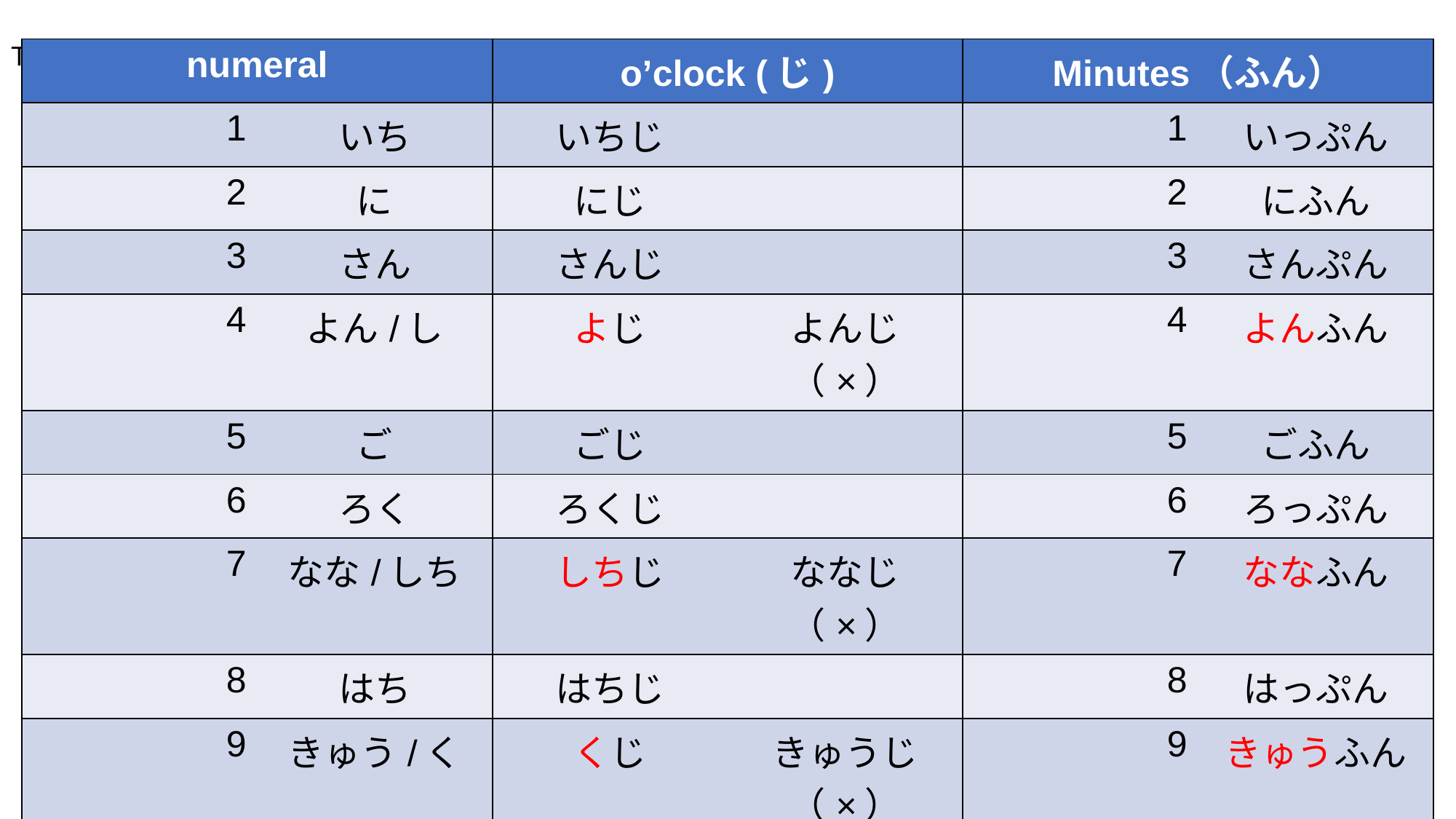

# Time = panahon
| numeral |  | o’clock (じ) |  | Minutes（ふん） |  | minutes |
| --- | --- | --- | --- | --- | --- | --- |
| 1 | いち | いちじ |  | 1 |  | いっぷん |
| 2 | に | にじ |  | 2 |  | にふん |
| 3 | さん | さんじ |  | 3 |  | さんぷん |
| 4 | よん/し | よじ | よんじ（×） | 4 |  | よんふん |
| 5 | ご | ごじ |  | 5 |  | ごふん |
| 6 | ろく | ろくじ |  | 6 |  | ろっぷん |
| 7 | なな/しち | しちじ | ななじ（×） | 7 |  | ななふん |
| 8 | はち | はちじ |  | 8 |  | はっぷん |
| 9 | きゅう/く | くじ | きゅうじ（×） | 9 |  | きゅうふん |
| 10 | じゅう | じゅうじ |  | 10 |  | じゅっぷん |
| Am＝00:00～11:59 |  | ごぜん | Pm＝12：00～23:59 |  |  | ごご |
| なん じ ですか。＝Unsa na orasa |  |  | なん ぷん ですか。 |  | 30ぷん＝はん |  |